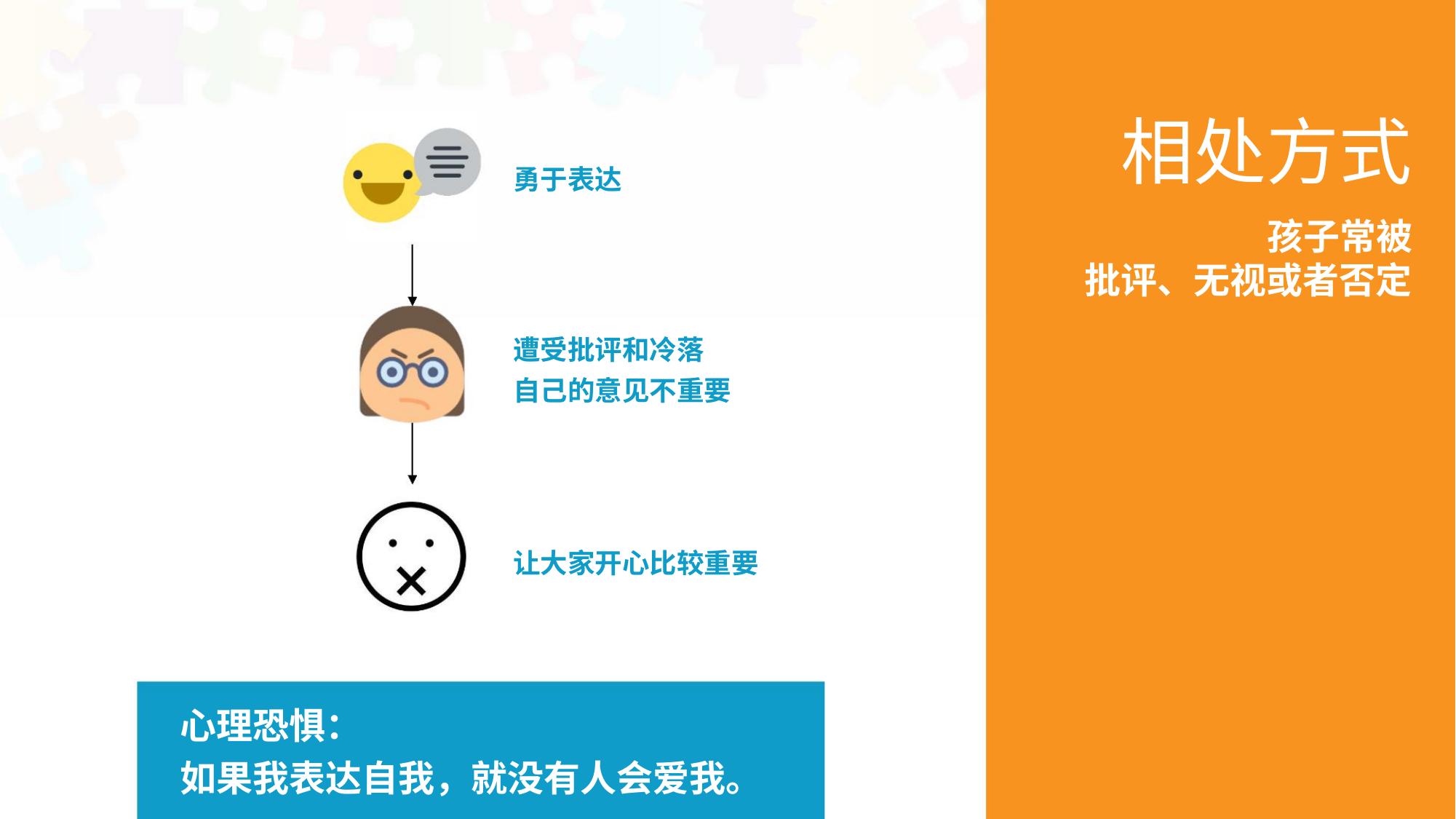

相处方式
勇于表达
孩子常被
批评、无视或者否定
遭受批评和冷落
自己的意见不重要
让大家开心比较重要
心理恐惧：
如果我表达自我，就没有人会爱我。